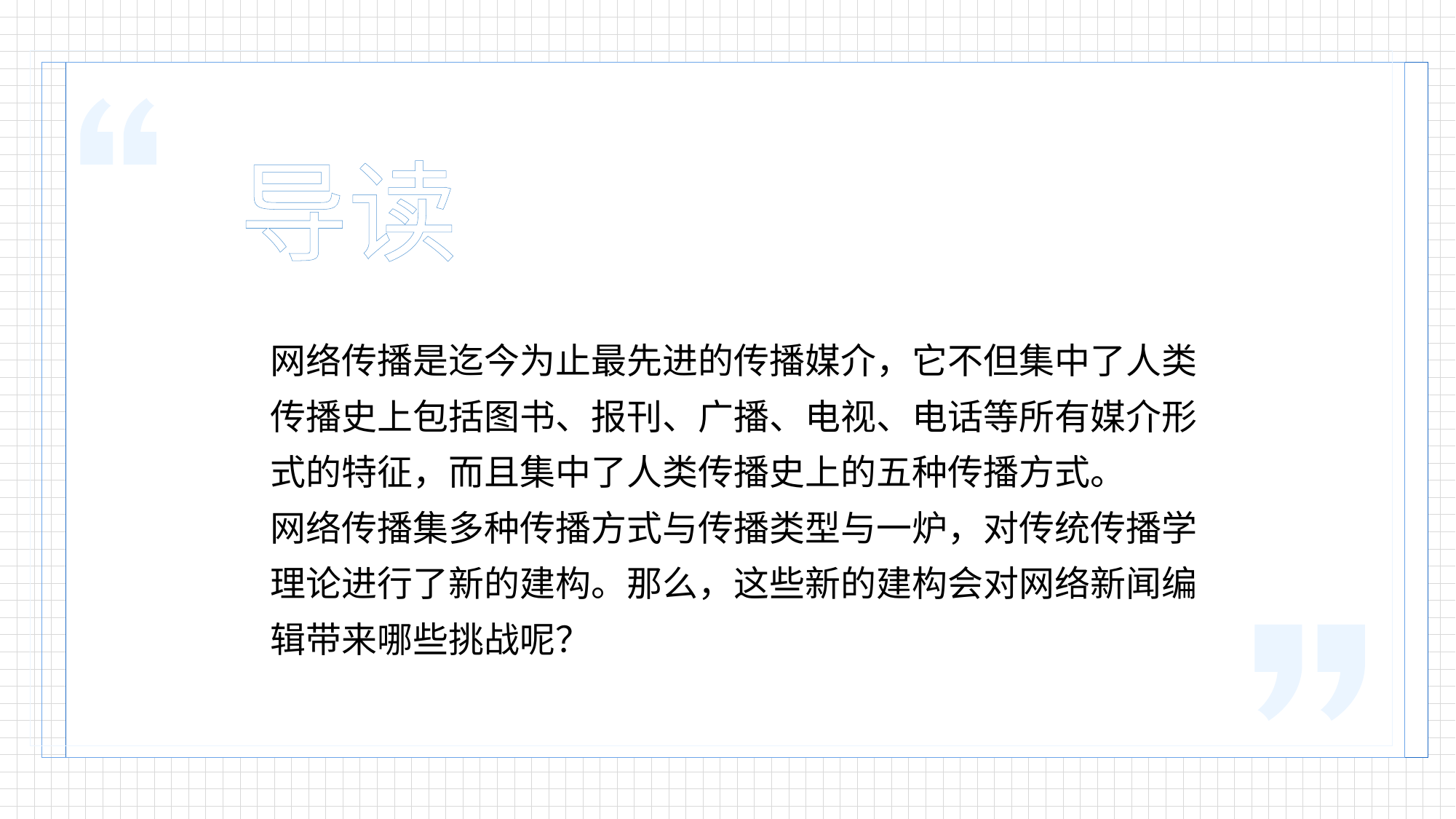

导读

网络传播是迄今为止最先进的传播媒介，它不但集中了人类传播史上包括图书、报刊、广播、电视、电话等所有媒介形式的特征，而且集中了人类传播史上的五种传播方式。
网络传播集多种传播方式与传播类型与一炉，对传统传播学理论进行了新的建构。那么，这些新的建构会对网络新闻编辑带来哪些挑战呢？